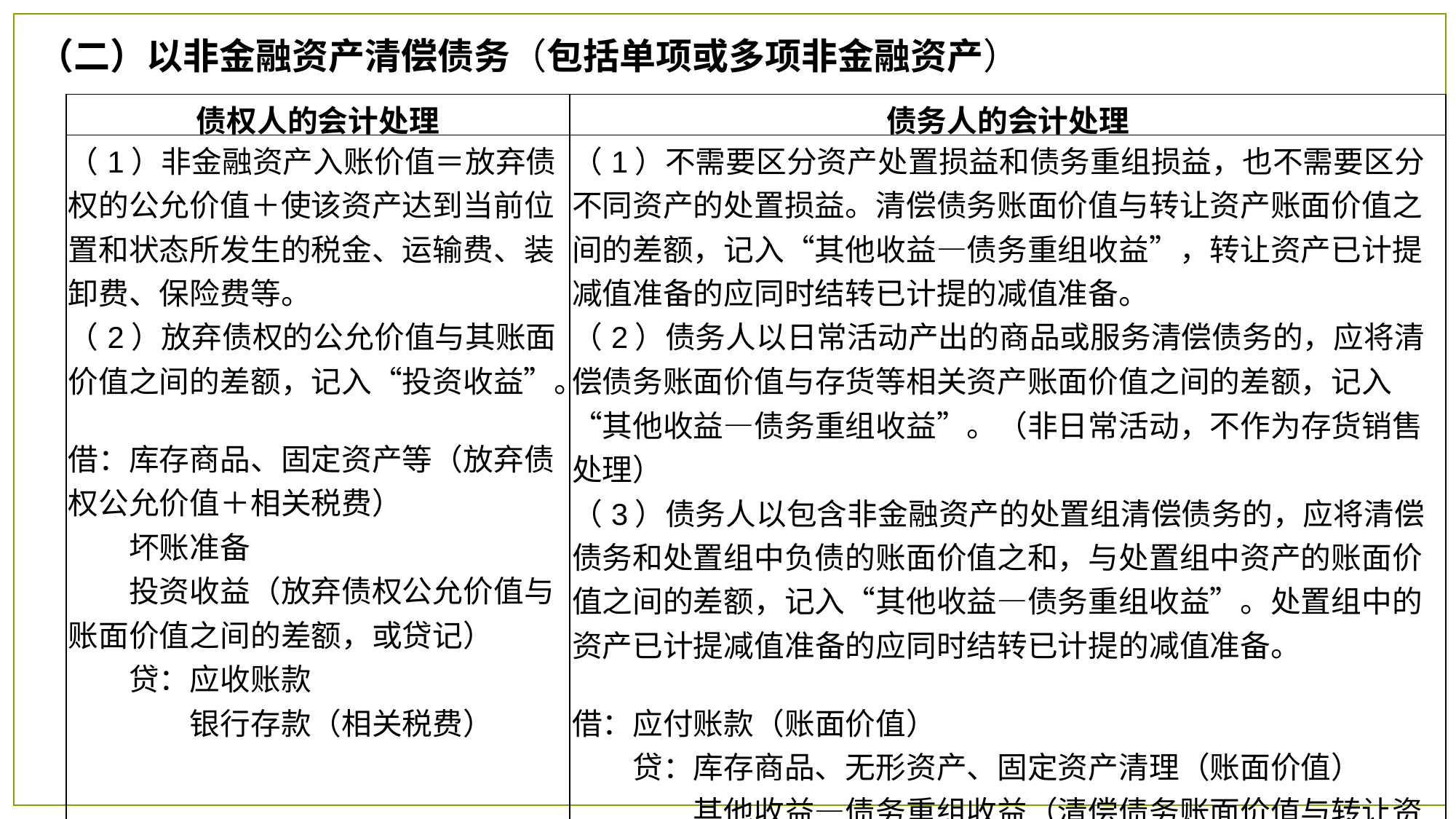

（二）以非金融资产清偿债务（包括单项或多项非金融资产）
| 债权人的会计处理 | 债务人的会计处理 |
| --- | --- |
| （1）非金融资产入账价值＝放弃债权的公允价值＋使该资产达到当前位置和状态所发生的税金、运输费、装卸费、保险费等。 （2）放弃债权的公允价值与其账面价值之间的差额，记入“投资收益”。 借：库存商品、固定资产等（放弃债权公允价值＋相关税费） 　　坏账准备 　　投资收益（放弃债权公允价值与账面价值之间的差额，或贷记） 　　贷：应收账款 　　　　银行存款（相关税费） | （1）不需要区分资产处置损益和债务重组损益，也不需要区分不同资产的处置损益。清偿债务账面价值与转让资产账面价值之间的差额，记入“其他收益—债务重组收益”，转让资产已计提减值准备的应同时结转已计提的减值准备。 （2）债务人以日常活动产出的商品或服务清偿债务的，应将清偿债务账面价值与存货等相关资产账面价值之间的差额，记入“其他收益—债务重组收益”。（非日常活动，不作为存货销售处理） （3）债务人以包含非金融资产的处置组清偿债务的，应将清偿债务和处置组中负债的账面价值之和，与处置组中资产的账面价值之间的差额，记入“其他收益—债务重组收益”。处置组中的资产已计提减值准备的应同时结转已计提的减值准备。 借：应付账款（账面价值） 　　贷：库存商品、无形资产、固定资产清理（账面价值） 　　　　其他收益—债务重组收益（清偿债务账面价值与转让资产账面价值的差额） |